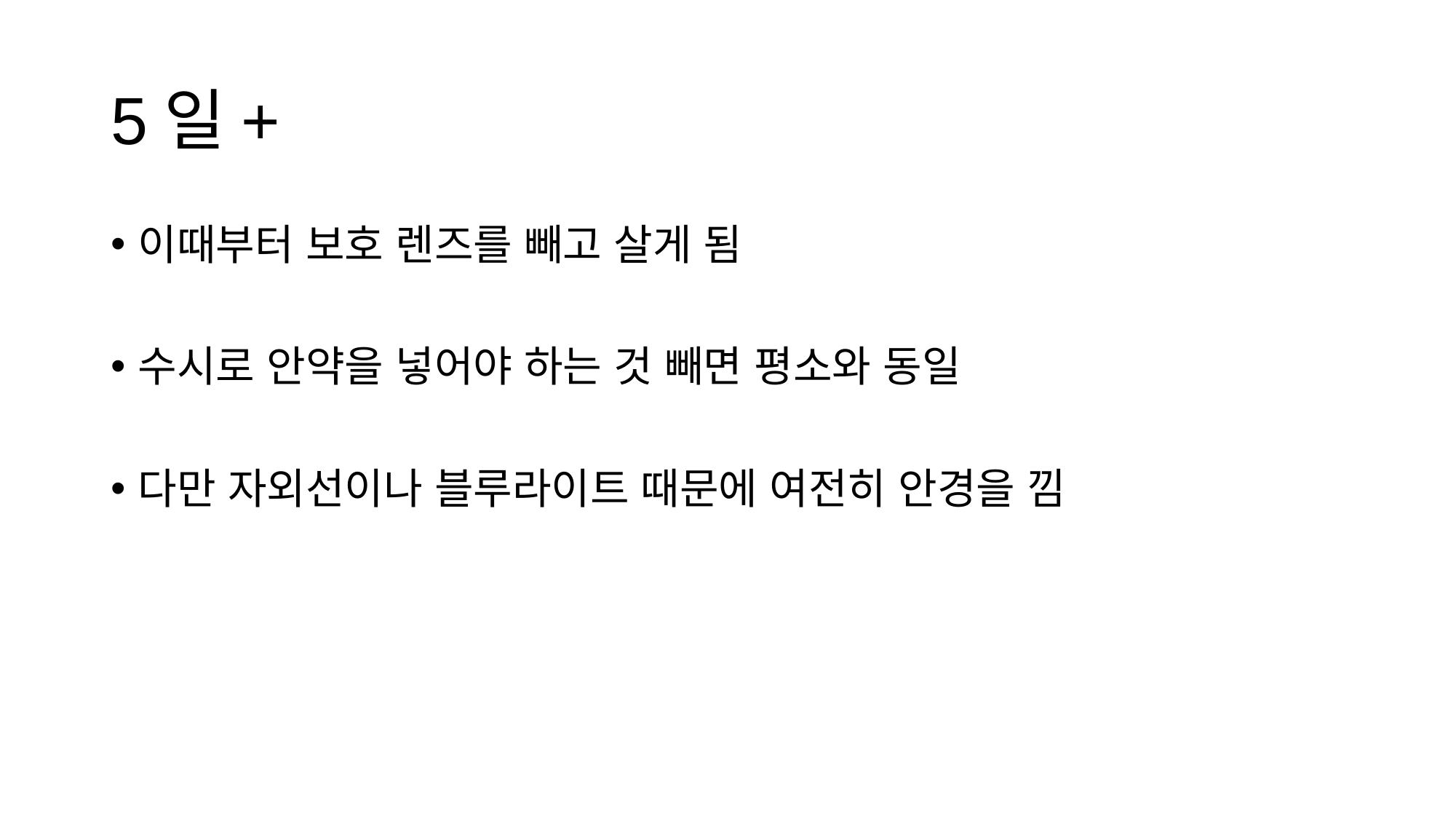

# 5일+
이때부터 보호 렌즈를 빼고 살게 됨

수시로 안약을 넣어야 하는 것 빼면 평소와 동일

다만 자외선이나 블루라이트 때문에 여전히 안경을 낌